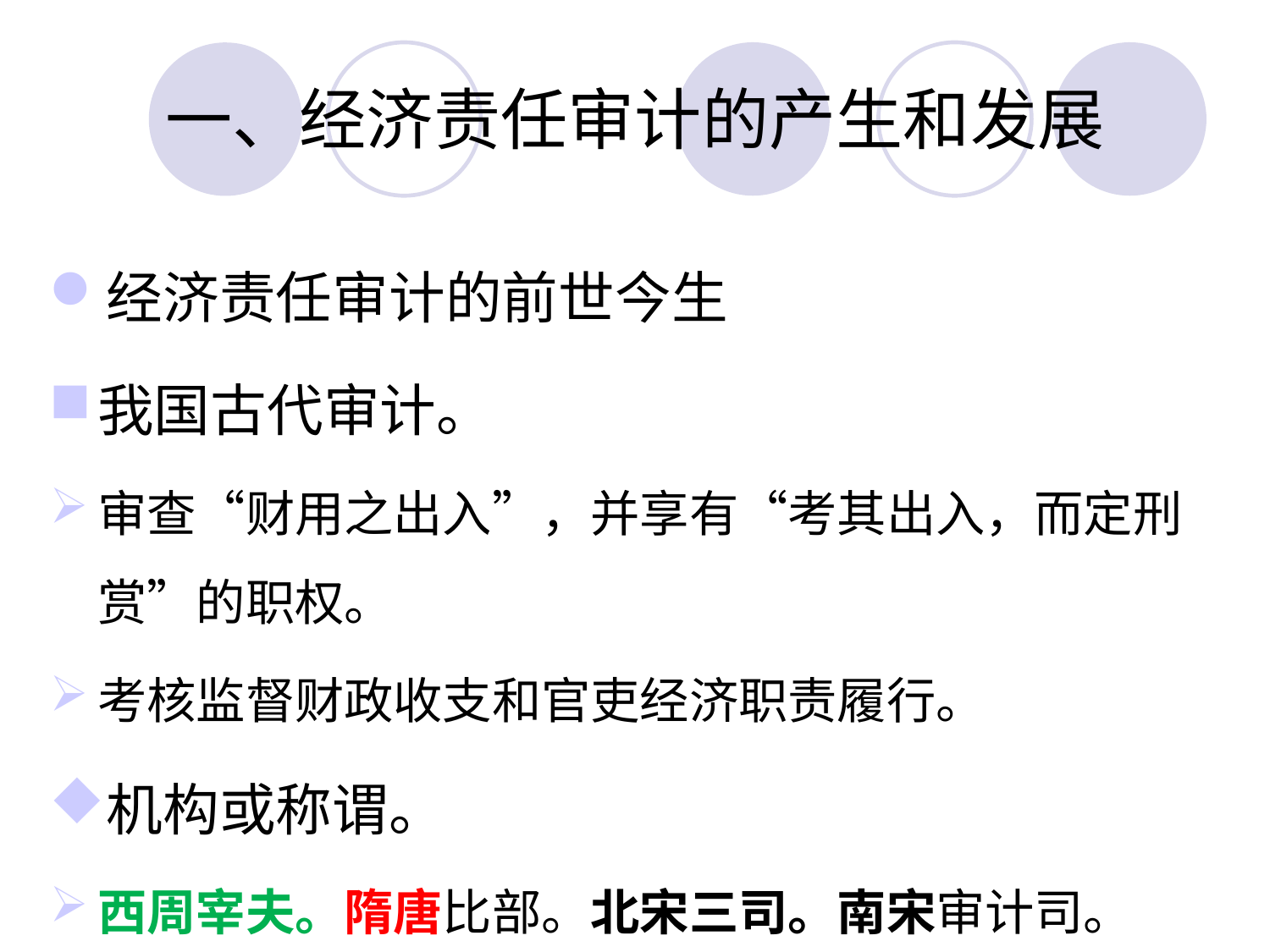

# 一、经济责任审计的产生和发展
经济责任审计的前世今生
我国古代审计。
审查“财用之出入”，并享有“考其出入，而定刑赏”的职权。
考核监督财政收支和官吏经济职责履行。
机构或称谓。
西周宰夫。隋唐比部。北宋三司。南宋审计司。